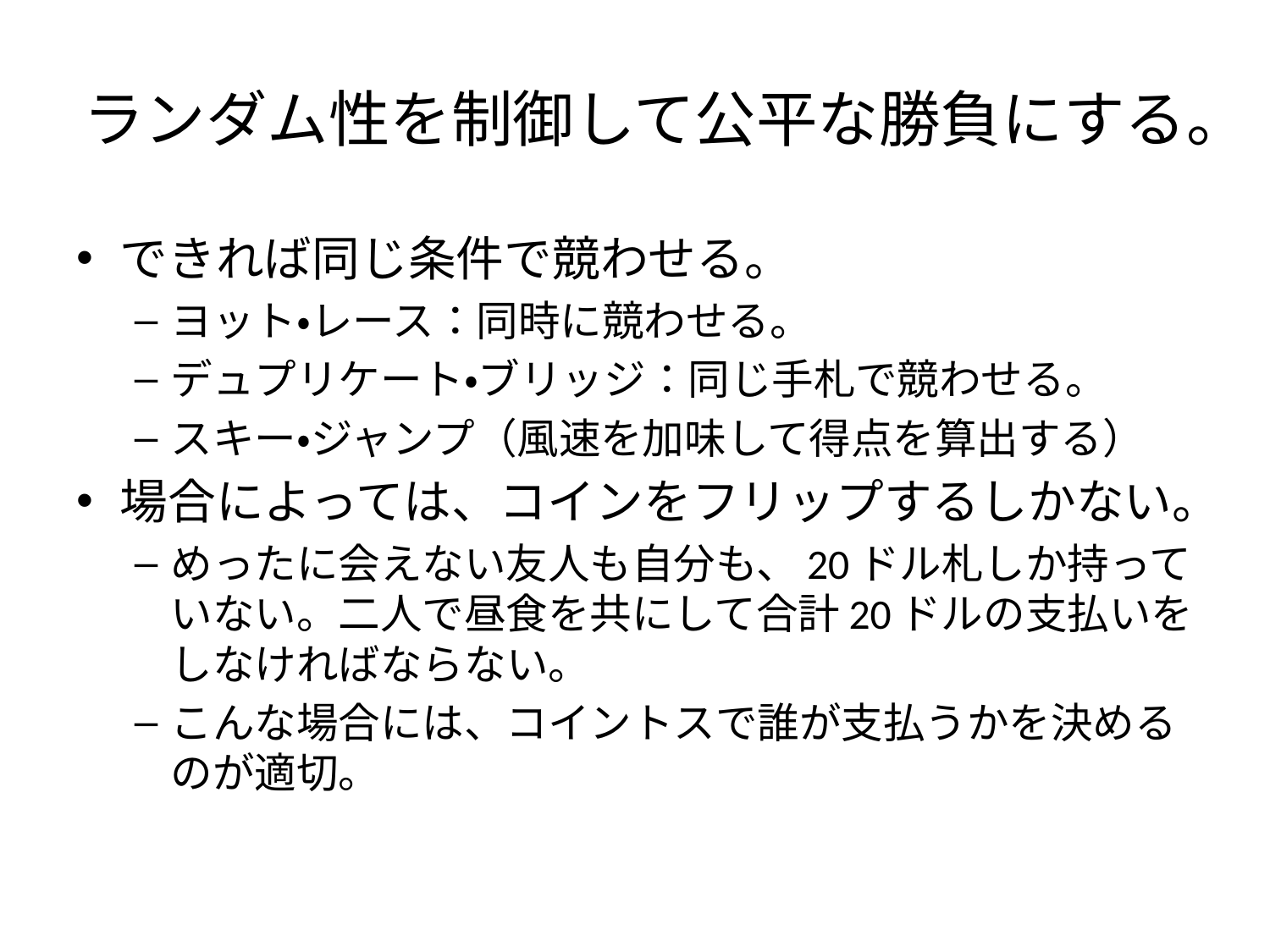

# ランダム性を制御して公平な勝負にする。
できれば同じ条件で競わせる。
ヨット・レース：同時に競わせる。
デュプリケート・ブリッジ：同じ手札で競わせる。
スキー・ジャンプ（風速を加味して得点を算出する）
場合によっては、コインをフリップするしかない。
めったに会えない友人も自分も、20ドル札しか持っていない。二人で昼食を共にして合計20ドルの支払いをしなければならない。
こんな場合には、コイントスで誰が支払うかを決めるのが適切。